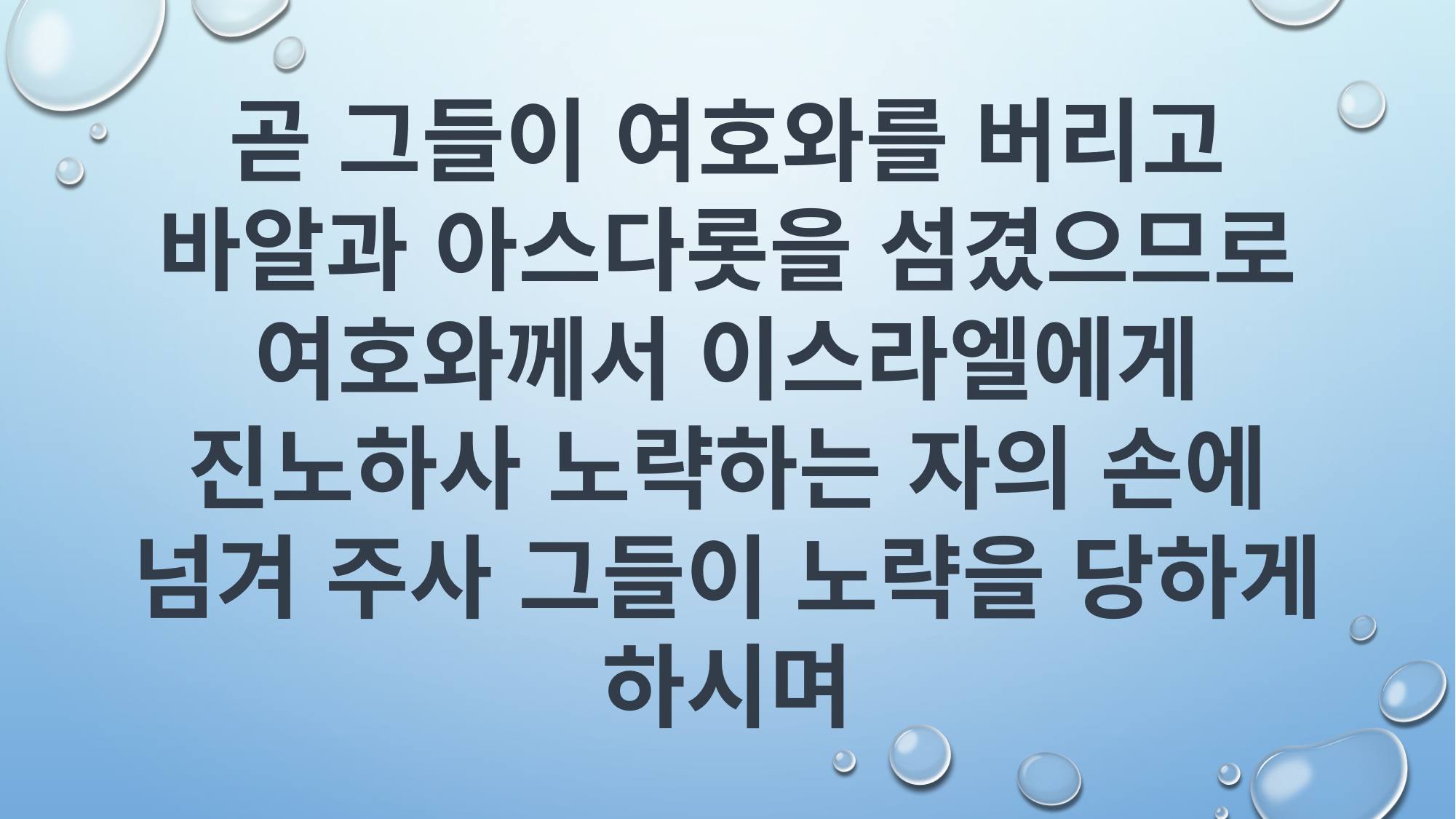

곧 그들이 여호와를 버리고 바알과 아스다롯을 섬겼으므로
여호와께서 이스라엘에게 진노하사 노략하는 자의 손에 넘겨 주사 그들이 노략을 당하게 하시며